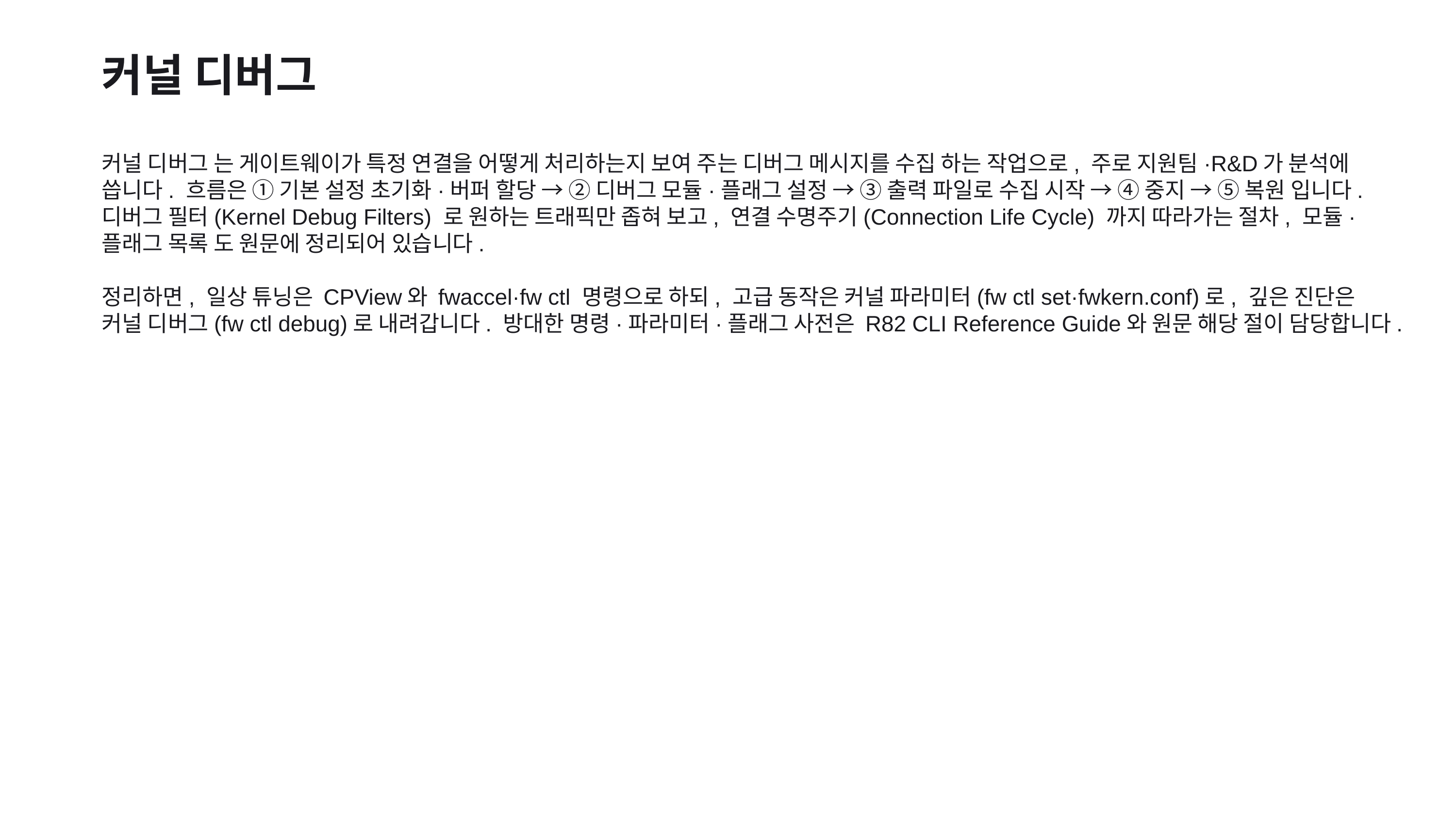

커널 디버그
커널 디버그 는 게이트웨이가 특정 연결을 어떻게 처리하는지 보여 주는 디버그 메시지를 수집 하는 작업으로, 주로 지원팀·R&D가 분석에 씁니다. 흐름은 ① 기본 설정 초기화·버퍼 할당 → ② 디버그 모듈·플래그 설정 → ③ 출력 파일로 수집 시작 → ④ 중지 → ⑤ 복원 입니다. 디버그 필터(Kernel Debug Filters) 로 원하는 트래픽만 좁혀 보고, 연결 수명주기(Connection Life Cycle) 까지 따라가는 절차, 모듈·플래그 목록 도 원문에 정리되어 있습니다.

정리하면, 일상 튜닝은 CPView와 fwaccel·fw ctl 명령으로 하되, 고급 동작은 커널 파라미터(fw ctl set·fwkern.conf)로, 깊은 진단은 커널 디버그(fw ctl debug)로 내려갑니다. 방대한 명령·파라미터·플래그 사전은 R82 CLI Reference Guide와 원문 해당 절이 담당합니다.